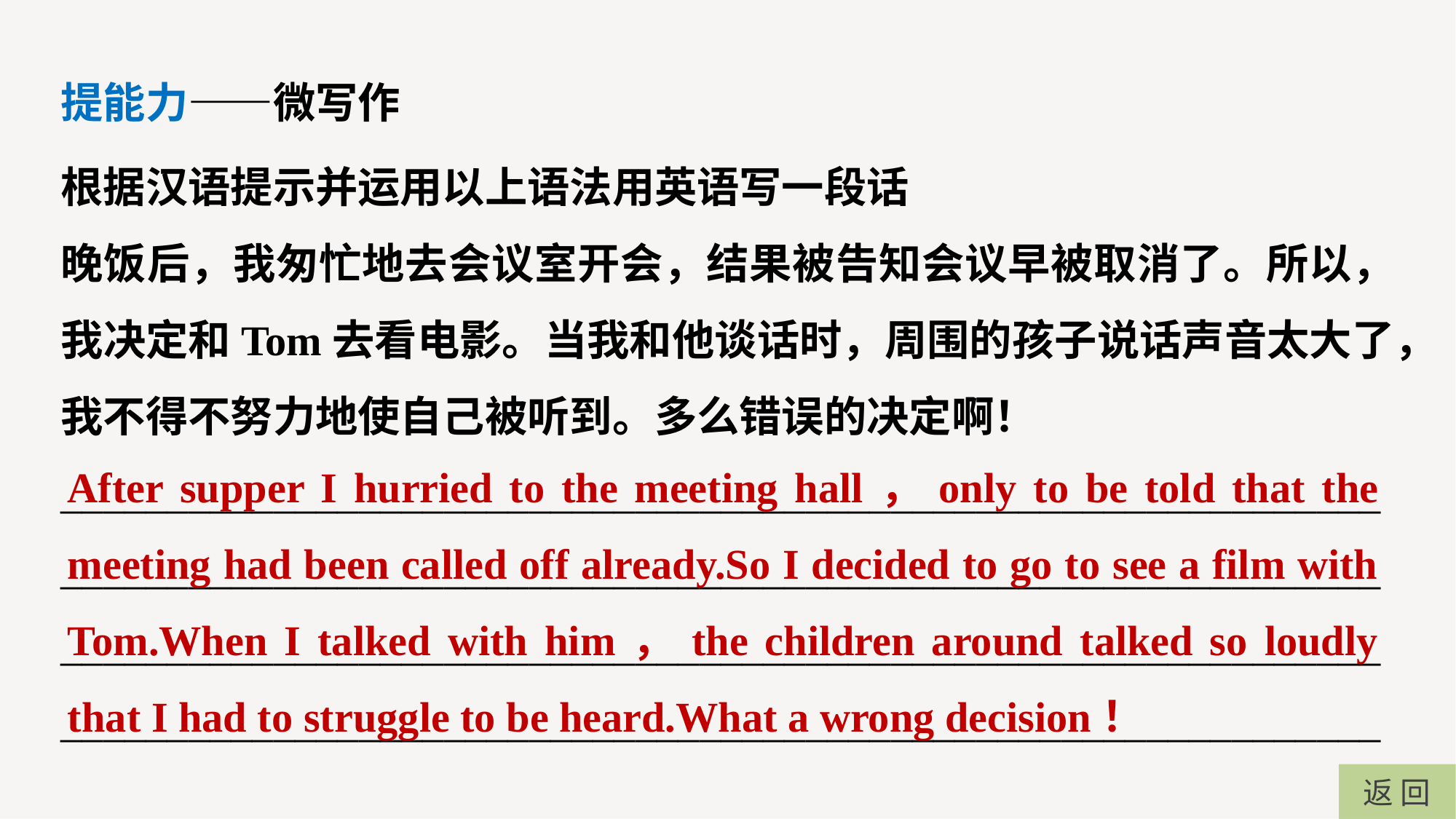

提能力——微写作
根据汉语提示并运用以上语法用英语写一段话
晚饭后，我匆忙地去会议室开会，结果被告知会议早被取消了。所以，我决定和Tom去看电影。当我和他谈话时，周围的孩子说话声音太大了，我不得不努力地使自己被听到。多么错误的决定啊！
________________________________________________________________________________________________________________________________________________________________________________________________________________________________________________________
After supper I hurried to the meeting hall，only to be told that the meeting had been called off already.So I decided to go to see a film with Tom.When I talked with him，the children around talked so loudly that I had to struggle to be heard.What a wrong decision！
返 回